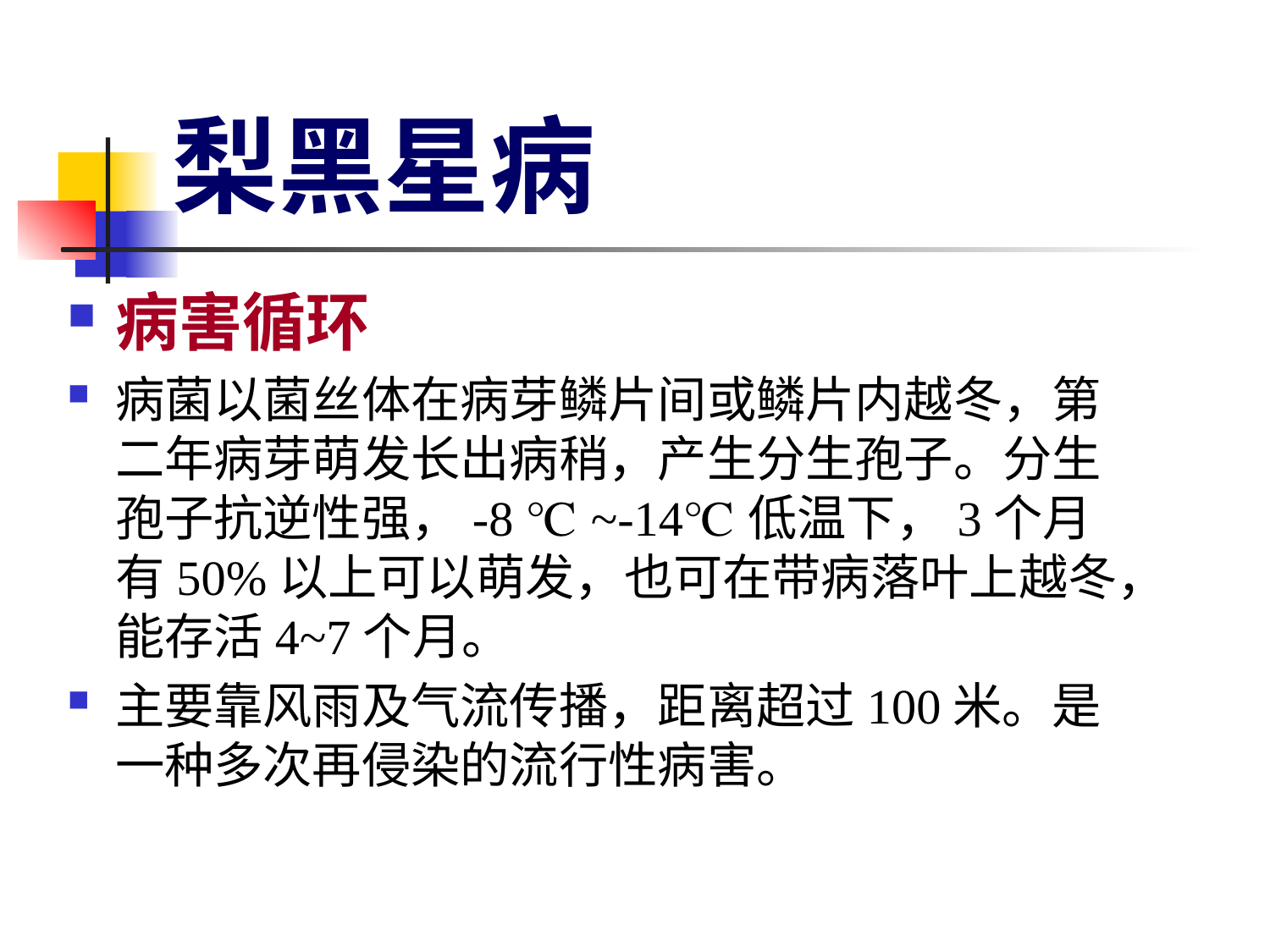

# 梨黑星病
病害循环
病菌以菌丝体在病芽鳞片间或鳞片内越冬，第二年病芽萌发长出病稍，产生分生孢子。分生孢子抗逆性强，-8 ℃ ~-14℃低温下，3个月有50%以上可以萌发，也可在带病落叶上越冬，能存活4~7个月。
主要靠风雨及气流传播，距离超过100米。是一种多次再侵染的流行性病害。